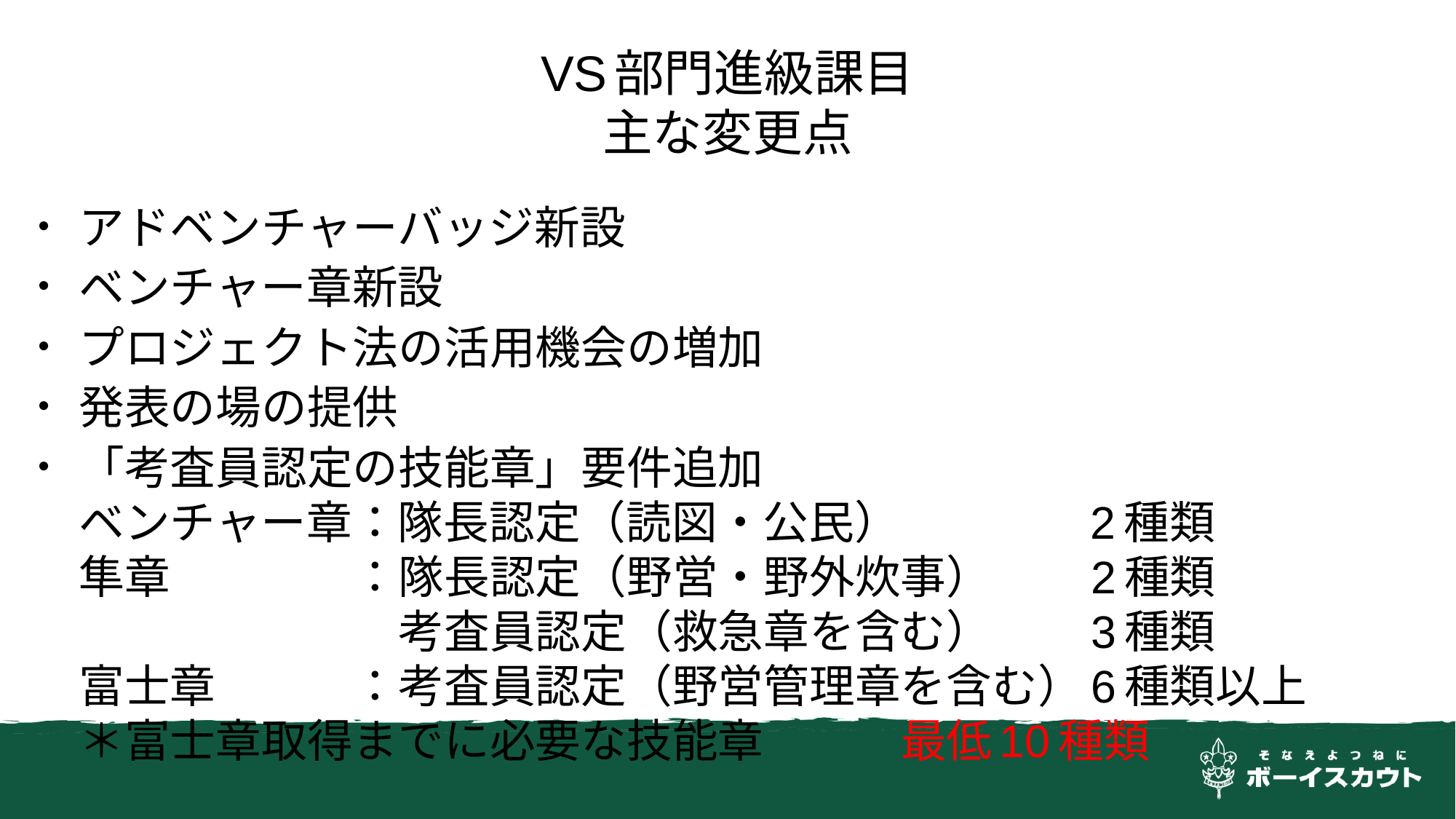

# VS部門進級課目 主な変更点
アドベンチャーバッジ新設
ベンチャー章新設
プロジェクト法の活用機会の増加
発表の場の提供
「考査員認定の技能章」要件追加
ベンチャー章：隊長認定（読図・公民）　　　　2種類
隼章　　　　：隊長認定（野営・野外炊事）　　2種類
　　　　　　　考査員認定（救急章を含む）　　3種類
富士章　　　：考査員認定（野営管理章を含む）6種類以上
＊富士章取得までに必要な技能章　　　最低10種類